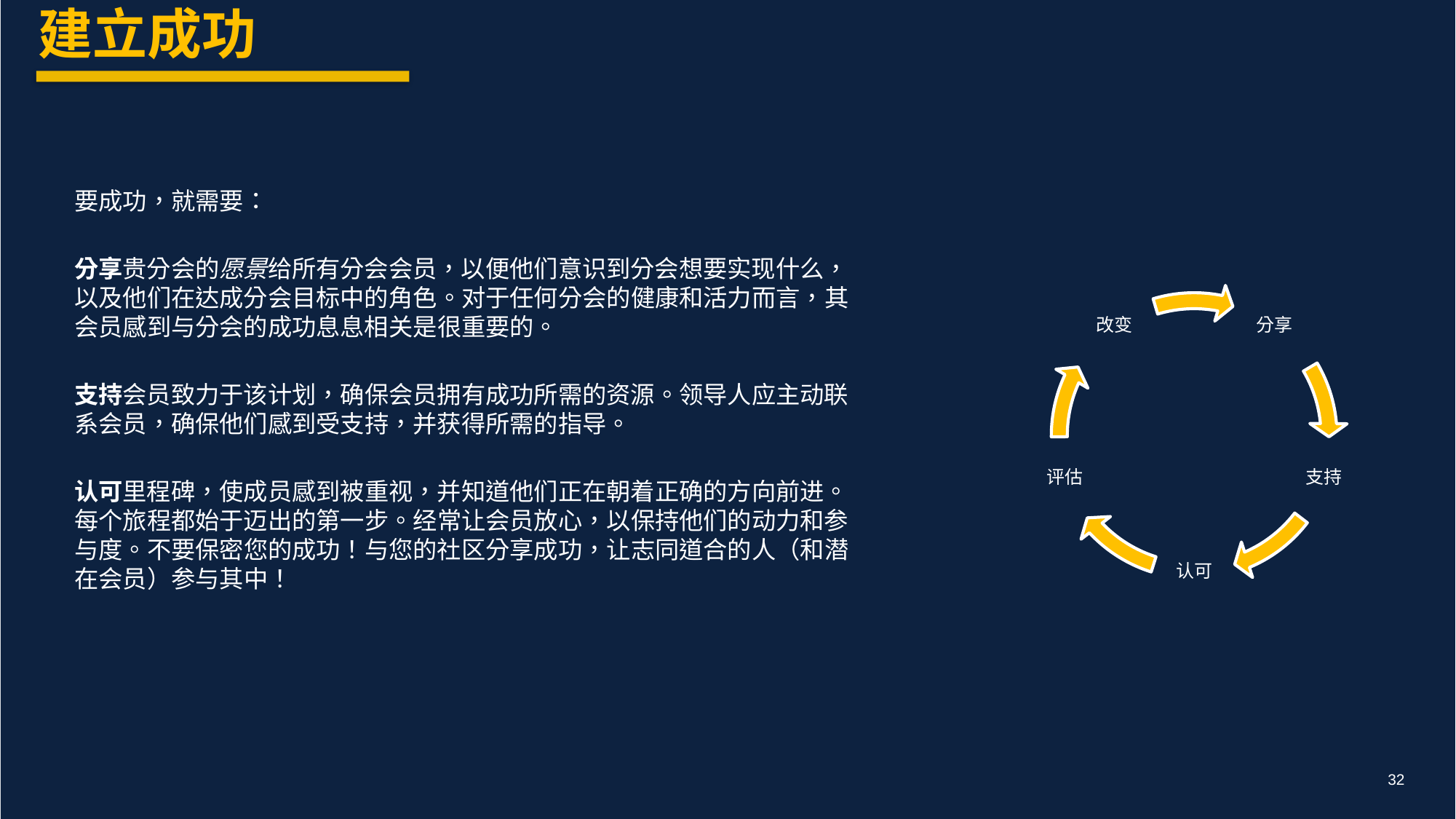

建立成功

要成功，就需要：

分享贵分会的愿景给所有分会会员，以便他们意识到分会想要实现什么，以及他们在达成分会目标中的角色。对于任何分会的健康和活力而言，其会员感到与分会的成功息息相关是很重要的。

支持会员致力于该计划，确保会员拥有成功所需的资源。领导人应主动联系会员，确保他们感到受支持，并获得所需的指导。

认可里程碑，使成员感到被重视，并知道他们正在朝着正确的方向前进。每个旅程都始于迈出的第一步。经常让会员放心，以保持他们的动力和参与度。不要保密您的成功！与您的社区分享成功，让志同道合的人（和潜在会员）参与其中！

分享
支持
认可
评估
改变
32